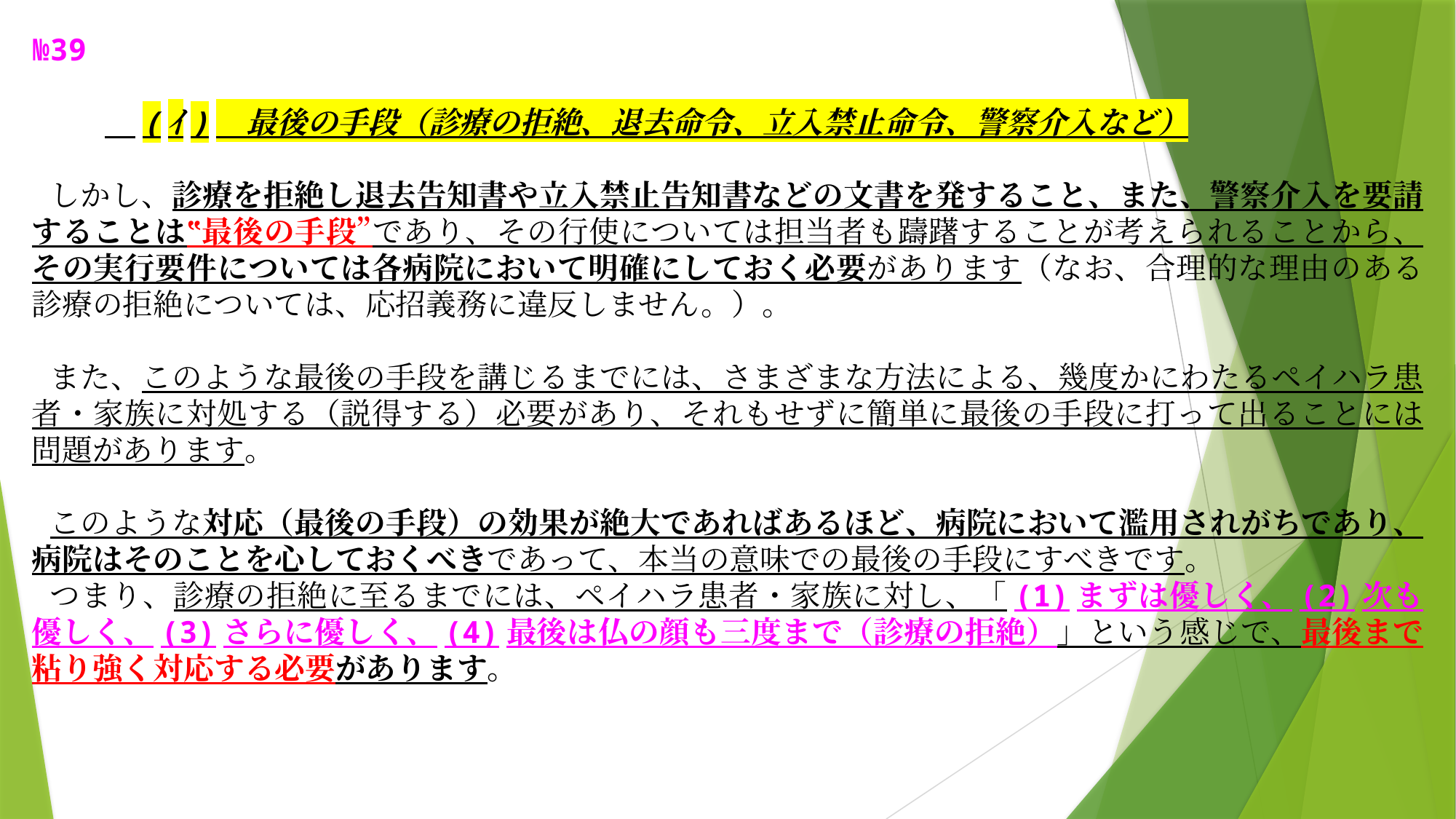

№39

　(ｲ)　最後の手段（診療の拒絶、退去命令、立入禁止命令、警察介入など）

しかし、診療を拒絶し退去告知書や立入禁止告知書などの文書を発すること、また、警察介入を要請することは‟最後の手段”であり、その行使については担当者も躊躇することが考えられることから、その実行要件については各病院において明確にしておく必要があります（なお、合理的な理由のある診療の拒絶については、応招義務に違反しません。）。

また、このような最後の手段を講じるまでには、さまざまな方法による、幾度かにわたるペイハラ患者・家族に対処する（説得する）必要があり、それもせずに簡単に最後の手段に打って出ることには問題があります。

このような対応（最後の手段）の効果が絶大であればあるほど、病院において濫用されがちであり、病院はそのことを心しておくべきであって、本当の意味での最後の手段にすべきです。
つまり、診療の拒絶に至るまでには、ペイハラ患者・家族に対し、「(1)まずは優しく、(2)次も優しく、(3)さらに優しく、(4)最後は仏の顔も三度まで（診療の拒絶）」という感じで、最後まで粘り強く対応する必要があります。